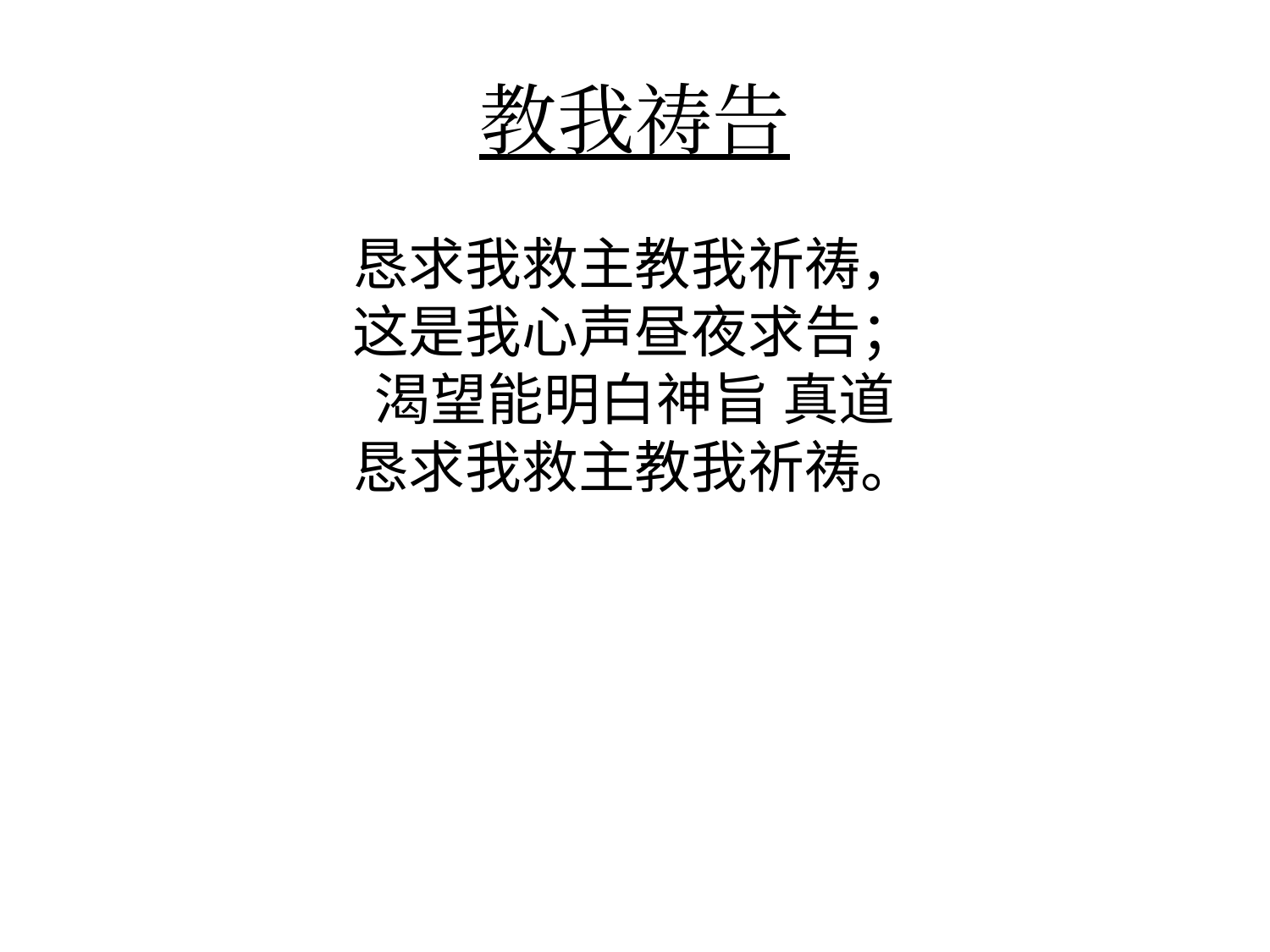

# 教我祷告
恳求我救主教我祈祷，
这是我心声昼夜求告；
渴望能明白神旨 真道
恳求我救主教我祈祷。